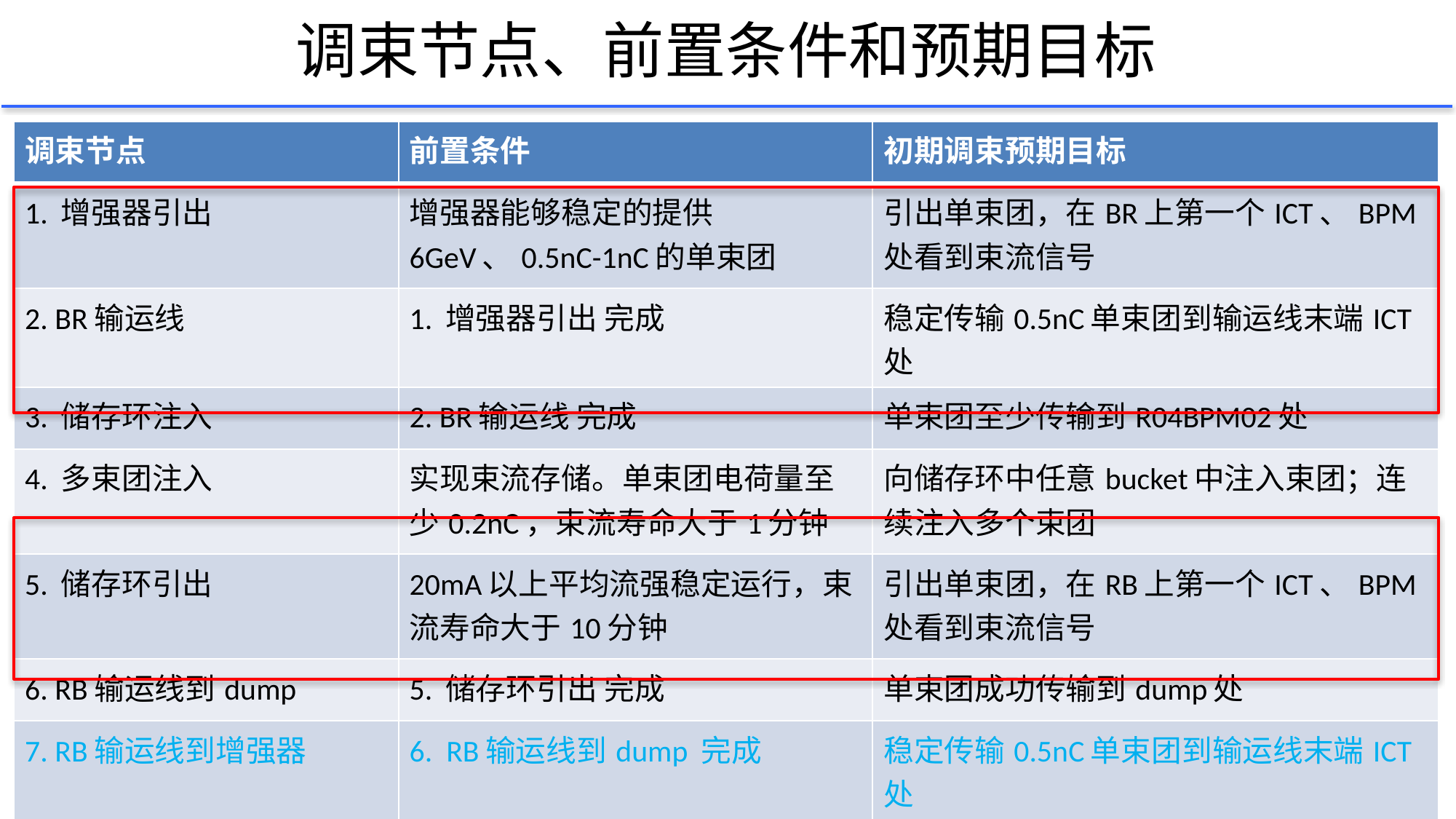

# 调束节点、前置条件和预期目标
| 调束节点 | 前置条件 | 初期调束预期目标 |
| --- | --- | --- |
| 1. 增强器引出 | 增强器能够稳定的提供6GeV、0.5nC-1nC的单束团 | 引出单束团，在BR上第一个ICT、BPM处看到束流信号 |
| 2. BR输运线 | 1. 增强器引出 完成 | 稳定传输0.5nC单束团到输运线末端ICT处 |
| 3. 储存环注入 | 2. BR输运线 完成 | 单束团至少传输到R04BPM02处 |
| 4. 多束团注入 | 实现束流存储。单束团电荷量至少0.2nC，束流寿命大于1分钟 | 向储存环中任意bucket中注入束团；连续注入多个束团 |
| 5. 储存环引出 | 20mA以上平均流强稳定运行，束流寿命大于10分钟 | 引出单束团，在RB上第一个ICT、BPM处看到束流信号 |
| 6. RB输运线到dump | 5. 储存环引出 完成 | 单束团成功传输到dump处 |
| 7. RB输运线到增强器 | 6. RB输运线到dump 完成 | 稳定传输0.5nC单束团到输运线末端ICT处 |
| 8. 增强器高能注入 | 7. RB输运线到增强器 完成 | 实现增强器高能累积 |

3